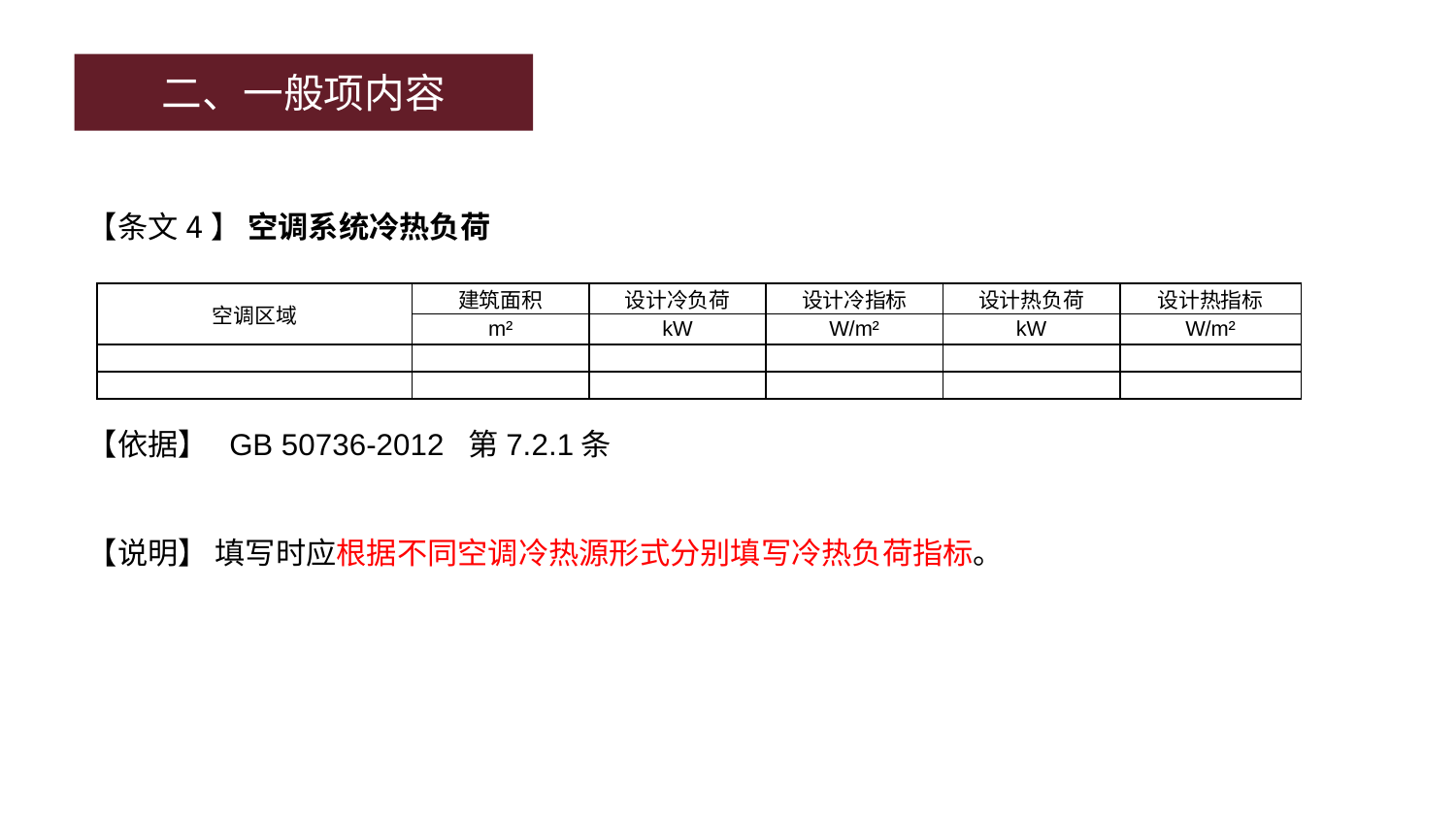

二、一般项内容

【条文4】 空调系统冷热负荷

【依据】  GB 50736-2012  第7.2.1条

【说明】 填写时应根据不同空调冷热源形式分别填写冷热负荷指标。

| 空调区域 | 建筑面积 | 设计冷负荷 | 设计冷指标 | 设计热负荷 | 设计热指标 |
| --- | --- | --- | --- | --- | --- |
|  | m² | kW | W/m² | kW | W/m² |
|  |  |  |  |  |  |
|  |  |  |  |  |  |